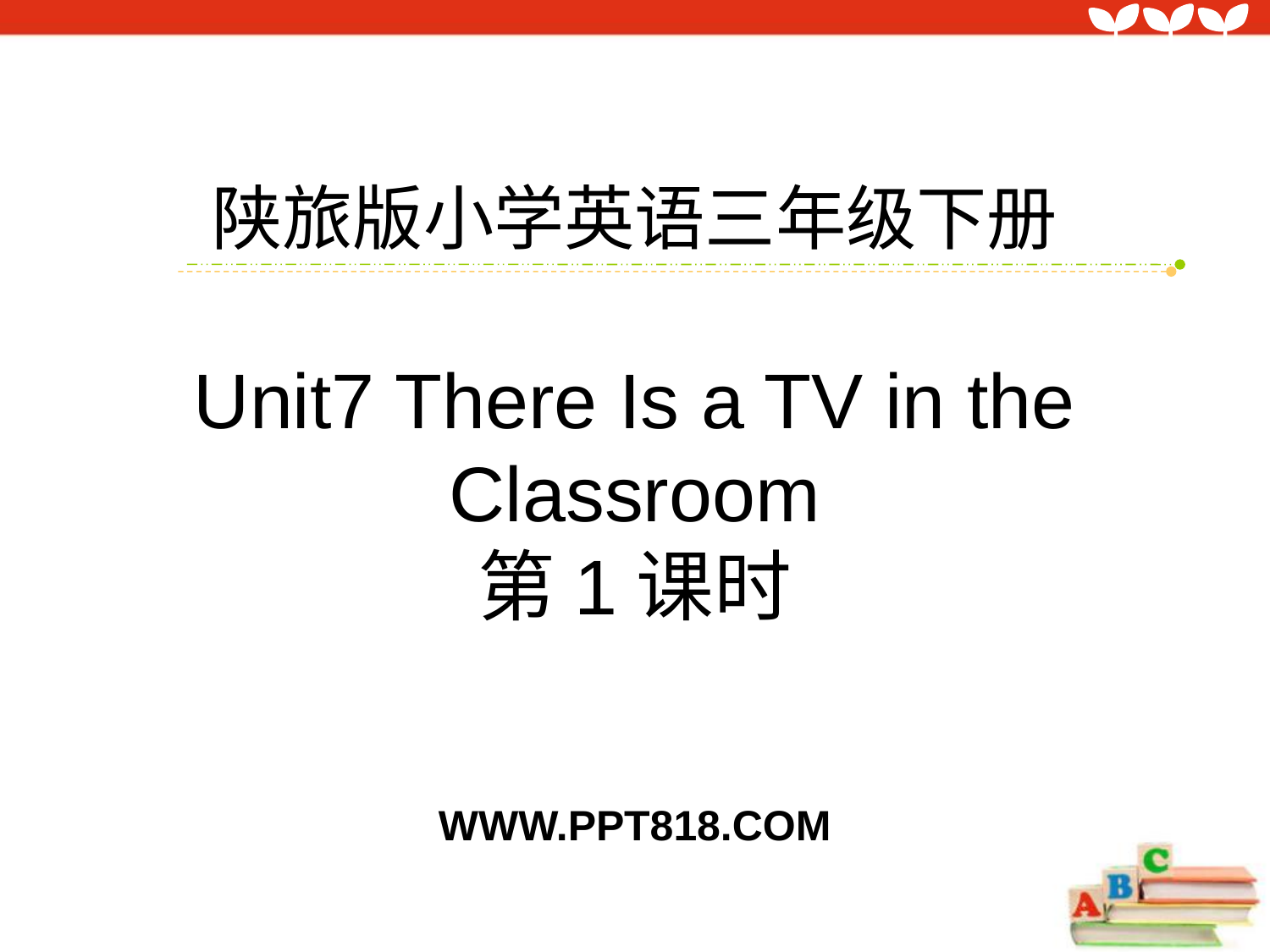

陕旅版小学英语三年级下册
Unit7 There Is a TV in the Classroom
第1课时

WWW.PPT818.COM